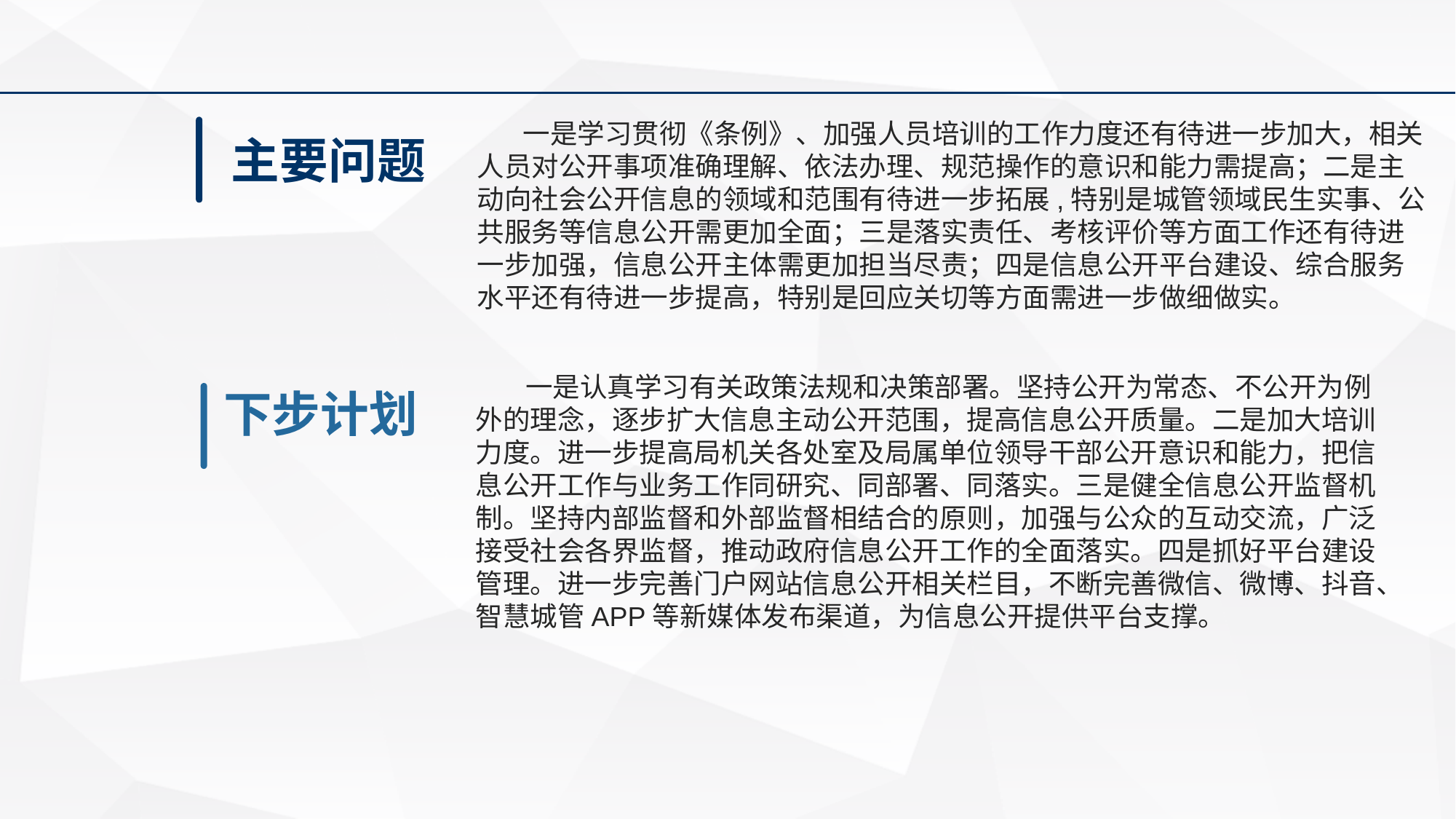

一是学习贯彻《条例》、加强人员培训的工作力度还有待进一步加大，相关人员对公开事项准确理解、依法办理、规范操作的意识和能力需提高；二是主动向社会公开信息的领域和范围有待进一步拓展,特别是城管领域民生实事、公共服务等信息公开需更加全面；三是落实责任、考核评价等方面工作还有待进一步加强，信息公开主体需更加担当尽责；四是信息公开平台建设、综合服务水平还有待进一步提高，特别是回应关切等方面需进一步做细做实。

主要问题
       一是认真学习有关政策法规和决策部署。坚持公开为常态、不公开为例外的理念，逐步扩大信息主动公开范围，提高信息公开质量。二是加大培训力度。进一步提高局机关各处室及局属单位领导干部公开意识和能力，把信息公开工作与业务工作同研究、同部署、同落实。三是健全信息公开监督机制。坚持内部监督和外部监督相结合的原则，加强与公众的互动交流，广泛接受社会各界监督，推动政府信息公开工作的全面落实。四是抓好平台建设管理。进一步完善门户网站信息公开相关栏目，不断完善微信、微博、抖音、智慧城管APP等新媒体发布渠道，为信息公开提供平台支撑。
下步计划